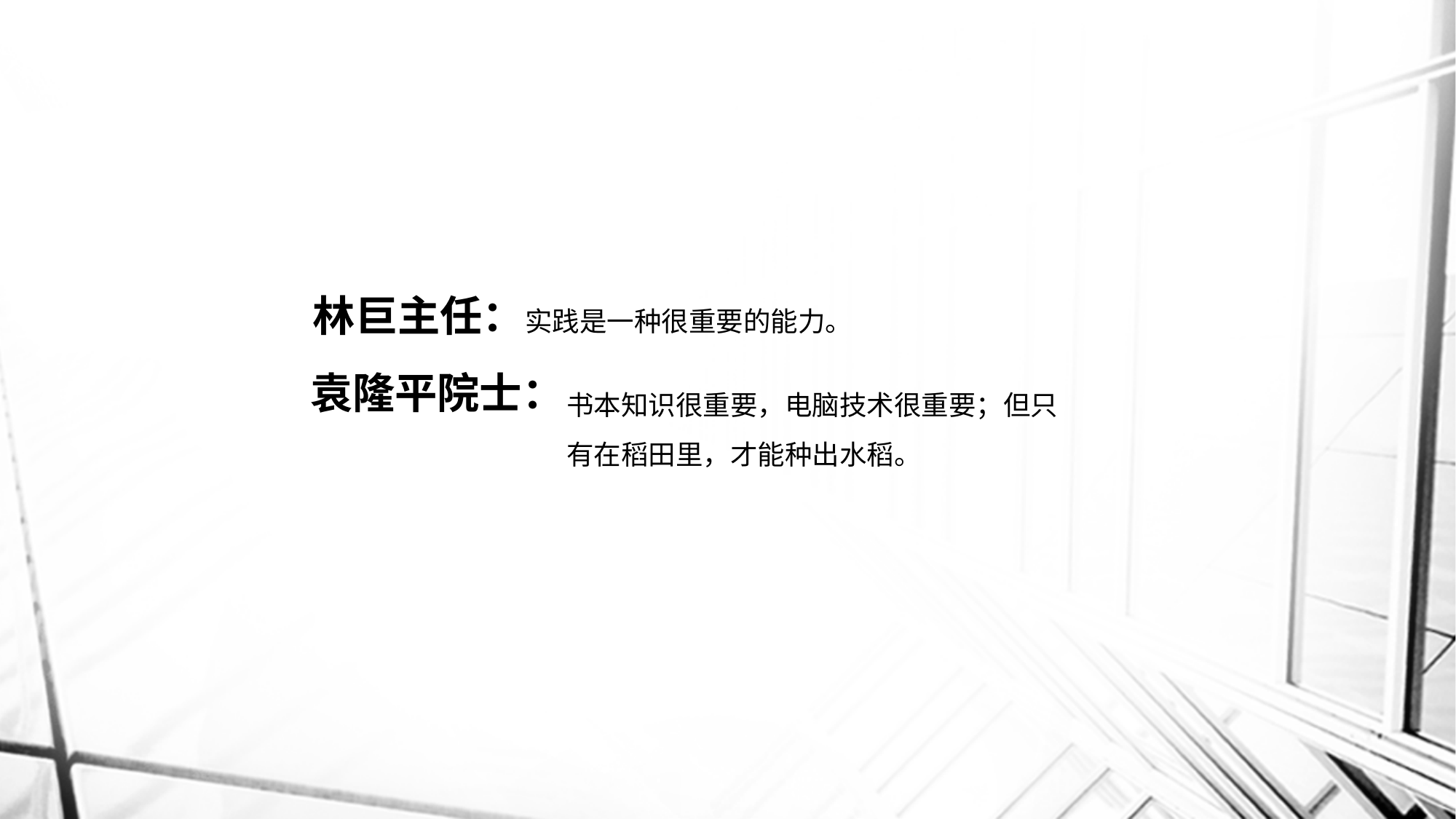

林巨主任：实践是一种很重要的能力。
袁隆平院士：
书本知识很重要，电脑技术很重要；但只有在稻田里，才能种出水稻。